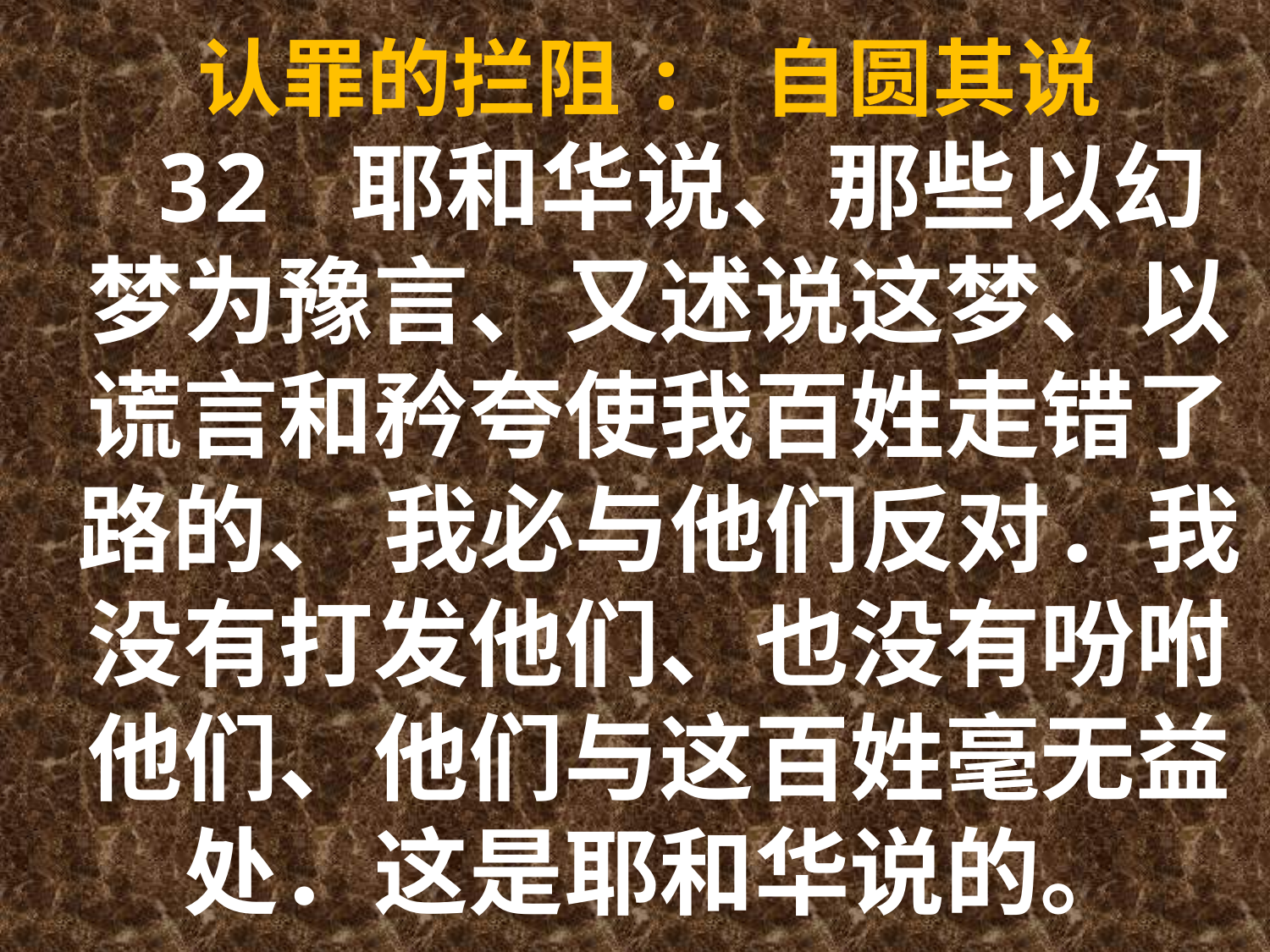

# 认罪的拦阻: 自圆其说 32 耶和华说、那些以幻梦为豫言、又述说这梦、以谎言和矜夸使我百姓走错了路的、 我必与他们反对．我没有打发他们、也没有吩咐他们、他们与这百姓毫无益处．这是耶和华说的。